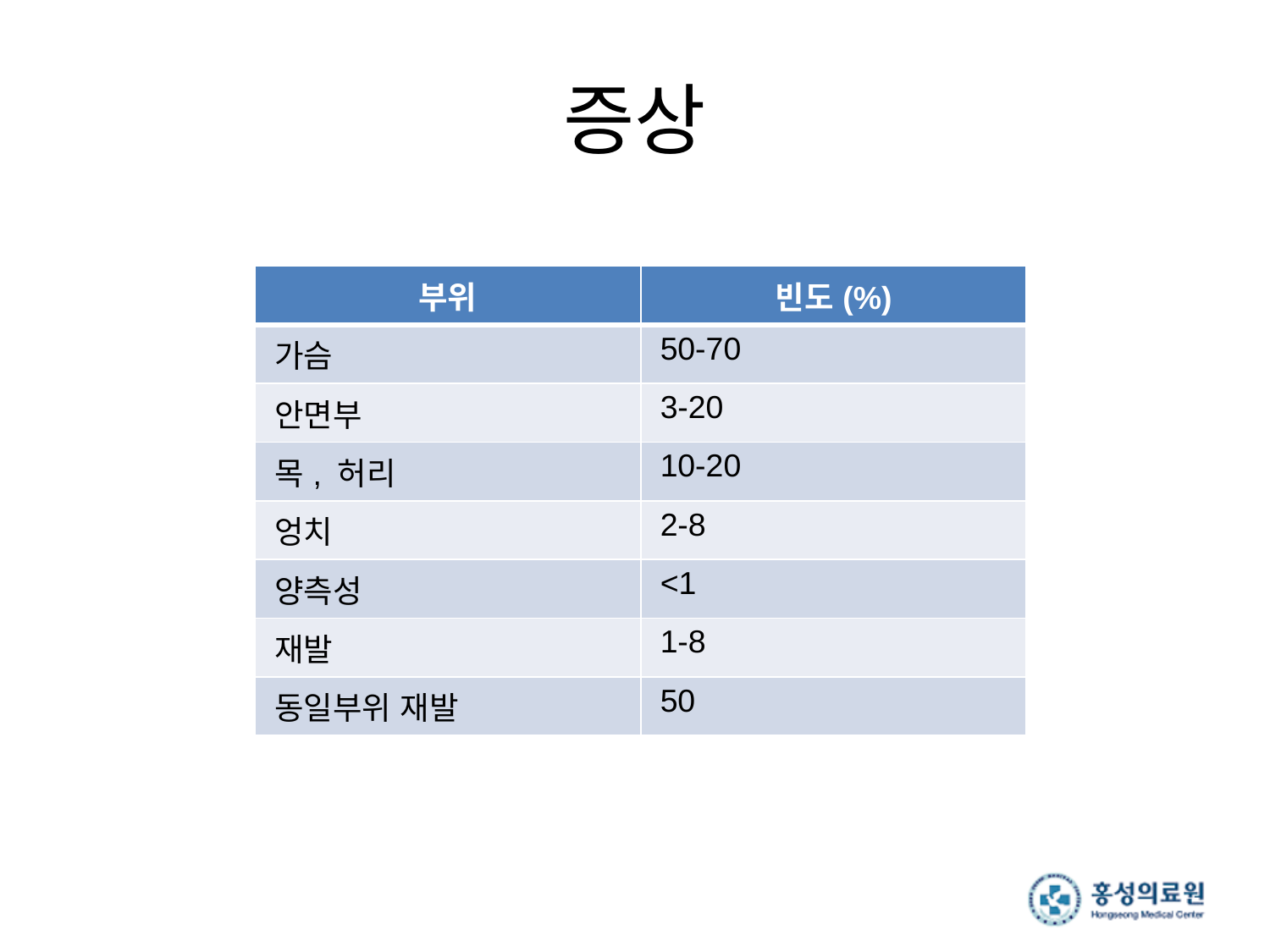

# 증상
| 부위 | 빈도(%) |
| --- | --- |
| 가슴 | 50-70 |
| 안면부 | 3-20 |
| 목, 허리 | 10-20 |
| 엉치 | 2-8 |
| 양측성 | <1 |
| 재발 | 1-8 |
| 동일부위 재발 | 50 |